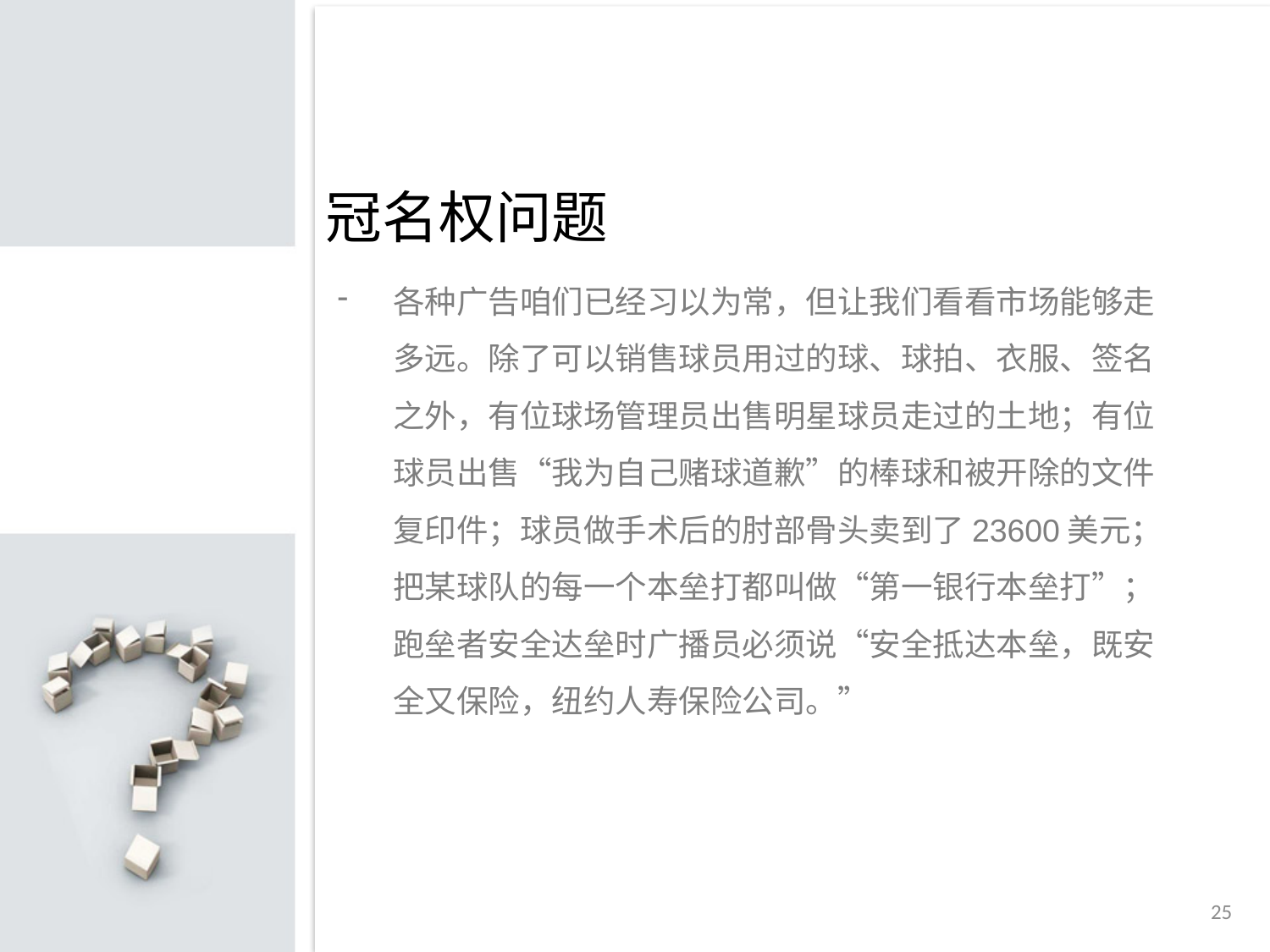

冠名权问题
各种广告咱们已经习以为常，但让我们看看市场能够走多远。除了可以销售球员用过的球、球拍、衣服、签名之外，有位球场管理员出售明星球员走过的土地；有位球员出售“我为自己赌球道歉”的棒球和被开除的文件复印件；球员做手术后的肘部骨头卖到了23600美元；把某球队的每一个本垒打都叫做“第一银行本垒打”；跑垒者安全达垒时广播员必须说“安全抵达本垒，既安全又保险，纽约人寿保险公司。”
点击添加标题
点击添加标题
点击添加标题
25